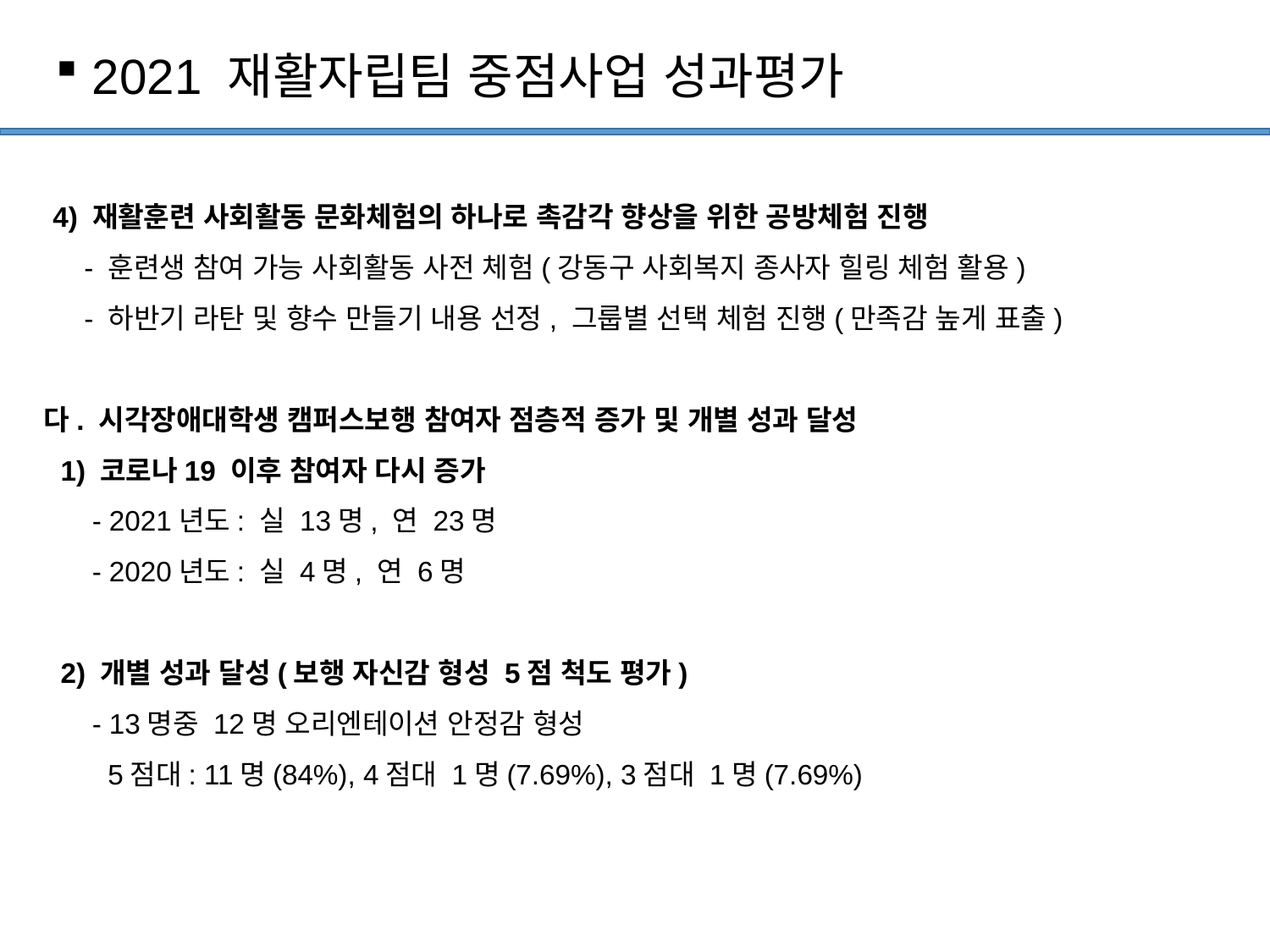

2021 재활자립팀 중점사업 성과평가

    4) 재활훈련 사회활동 문화체험의 하나로 촉감각 향상을 위한 공방체험 진행
        - 훈련생 참여 가능 사회활동 사전 체험(강동구 사회복지 종사자 힐링 체험 활용)
        - 하반기 라탄 및 향수 만들기 내용 선정, 그룹별 선택 체험 진행(만족감 높게 표출)

  다. 시각장애대학생 캠퍼스보행 참여자 점층적 증가 및 개별 성과 달성
     1) 코로나19 이후 참여자 다시 증가
         - 2021년도: 실 13명, 연 23명
         - 2020년도: 실 4명, 연 6명

     2) 개별 성과 달성(보행 자신감 형성 5점 척도 평가)
         - 13명중 12명 오리엔테이션 안정감 형성
           5점대: 11명(84%), 4점대 1명(7.69%), 3점대 1명(7.69%)